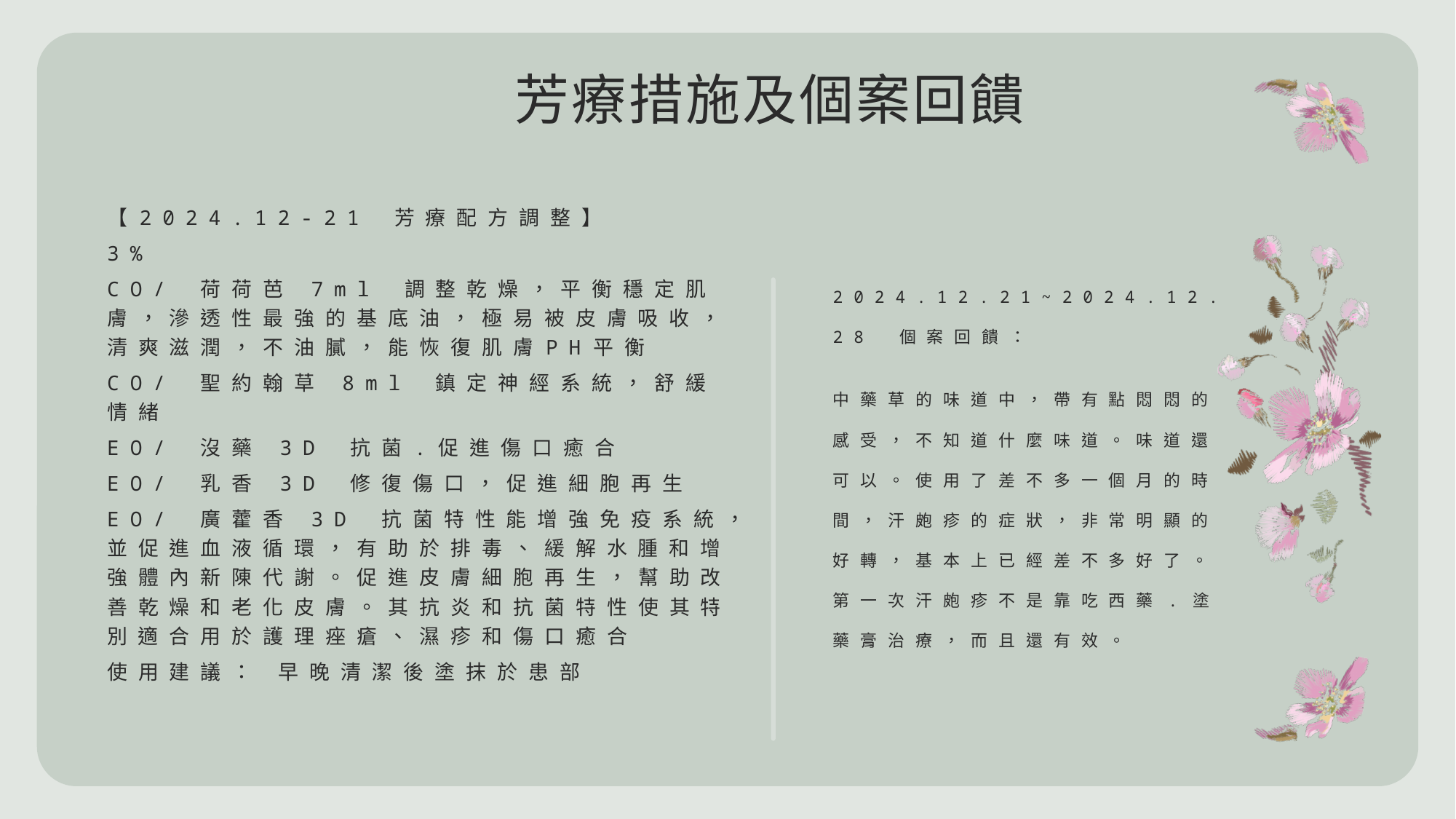

# 芳療措施及個案回饋
【2024.12-21 芳療配方調整】
3%
CO/ 荷荷芭 7ml 調整乾燥，平衡穩定肌膚，滲透性最強的基底油，極易被皮膚吸收，清爽滋潤，不油膩，能恢復肌膚PH平衡
CO/ 聖約翰草 8ml 鎮定神經系統，舒緩情緒
EO/ 沒藥 3D 抗菌.促進傷口癒合
EO/ 乳香 3D 修復傷口，促進細胞再生
EO/ 廣藿香 3D 抗菌特性能增強免疫系統，並促進血液循環，有助於排毒、緩解水腫和增強體內新陳代謝。促進皮膚細胞再生，幫助改善乾燥和老化皮膚。其抗炎和抗菌特性使其特別適合用於護理痤瘡、濕疹和傷口癒合
使用建議： 早晚清潔後塗抹於患部

2024.12.21~2024.12.28 個案回饋：
中藥草的味道中，帶有點悶悶的感受，不知道什麼味道。味道還可以。使用了差不多一個月的時間，汗皰疹的症狀，非常明顯的好轉，基本上已經差不多好了。第一次汗皰疹不是靠吃西藥.塗藥膏治療，而且還有效。